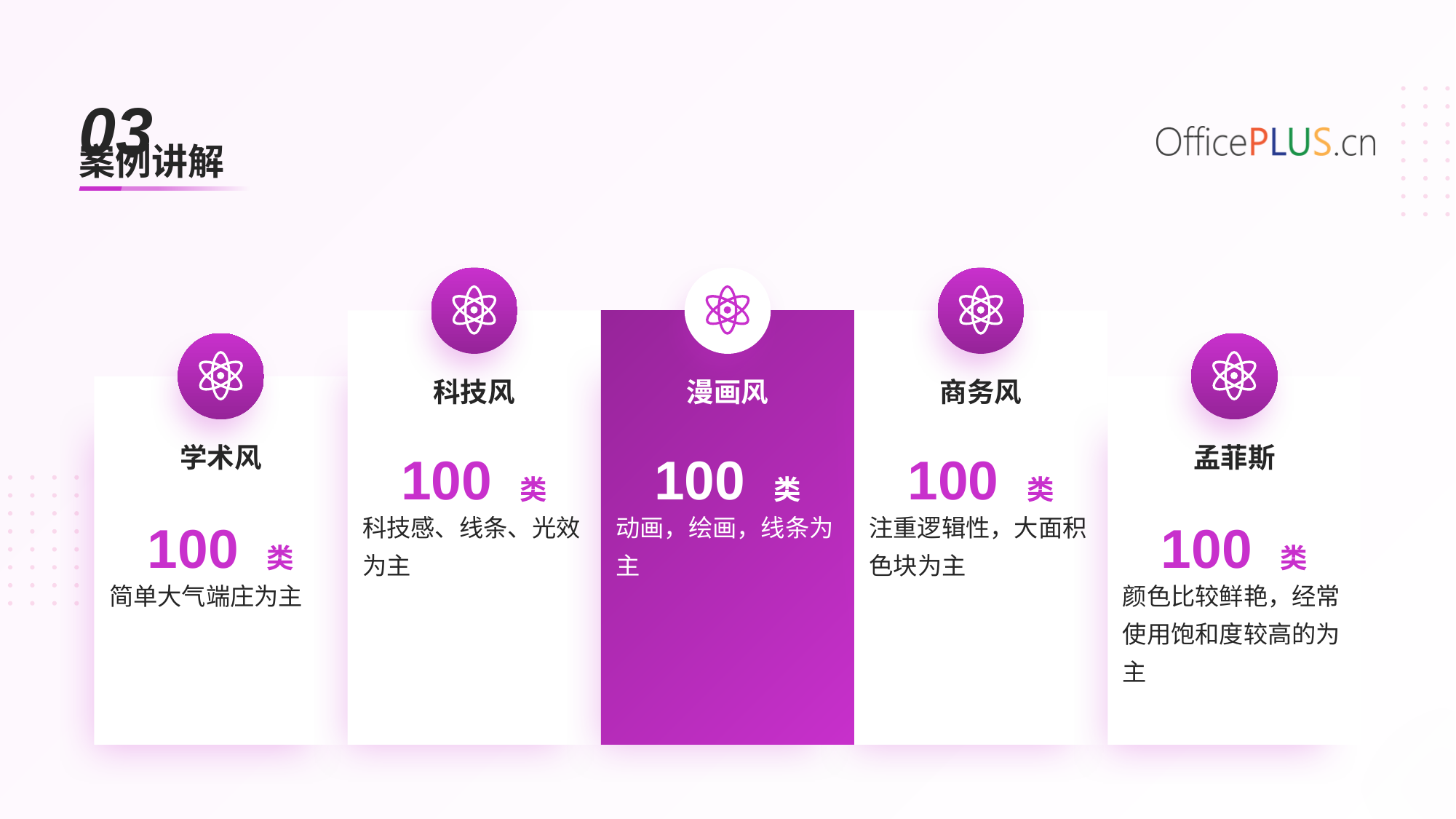

03
案例讲解

科技风
漫画风
商务风

100 类
100 类
100 类
学术风
孟菲斯
100 类
100 类
科技感、线条、光效为主
动画，绘画，线条为主
注重逻辑性，大面积色块为主
简单大气端庄为主
颜色比较鲜艳，经常使用饱和度较高的为主